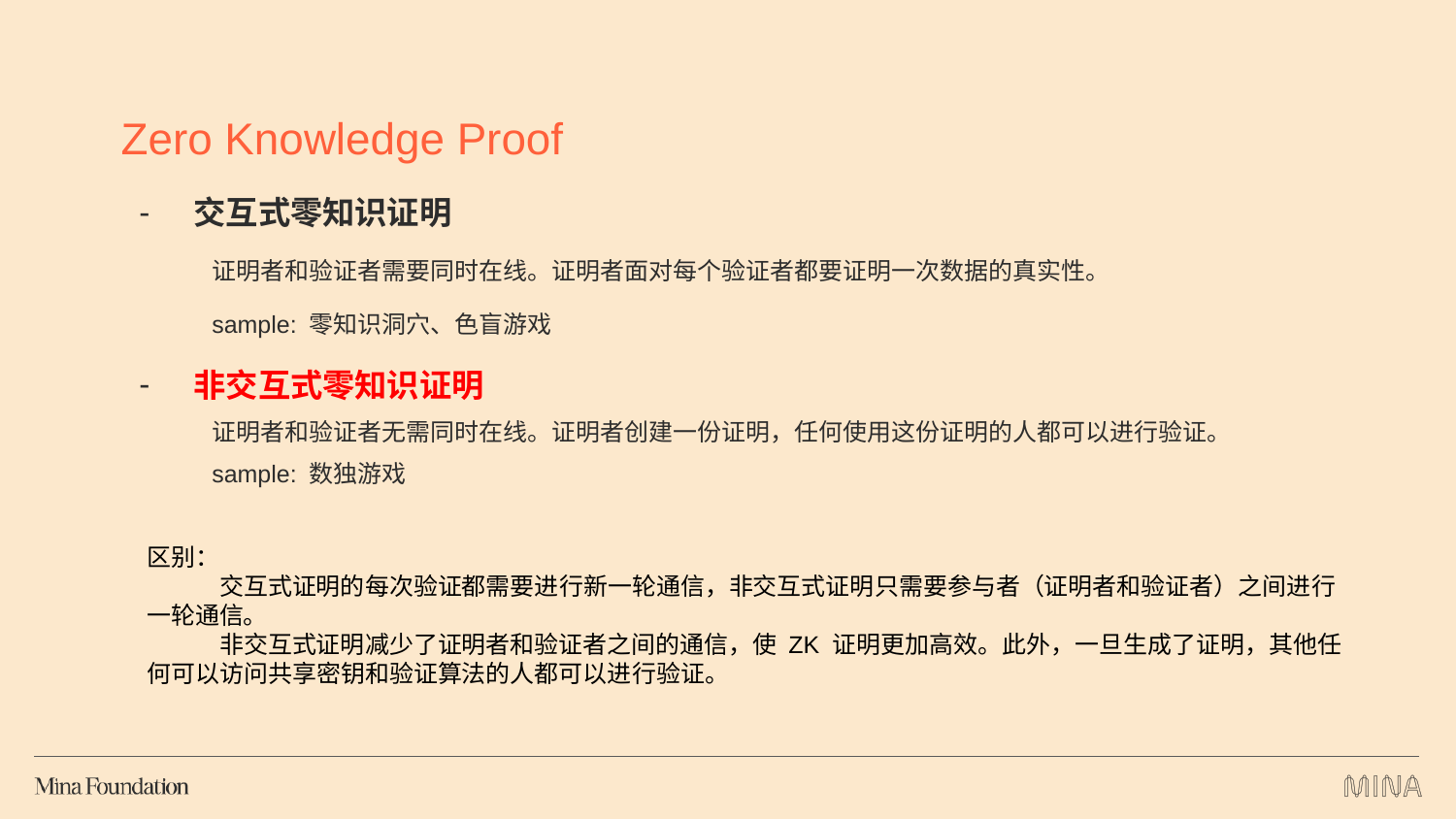

Zero Knowledge Proof
交互式零知识证明
证明者和验证者需要同时在线。证明者面对每个验证者都要证明一次数据的真实性。
sample: 零知识洞穴、色盲游戏
非交互式零知识证明
证明者和验证者无需同时在线。证明者创建一份证明，任何使用这份证明的人都可以进行验证。
sample: 数独游戏
区别：
交互式证明的每次验证都需要进行新一轮通信，非交互式证明只需要参与者（证明者和验证者）之间进行一轮通信。
非交互式证明减少了证明者和验证者之间的通信，使 ZK 证明更加高效。此外，一旦生成了证明，其他任何可以访问共享密钥和验证算法的人都可以进行验证。